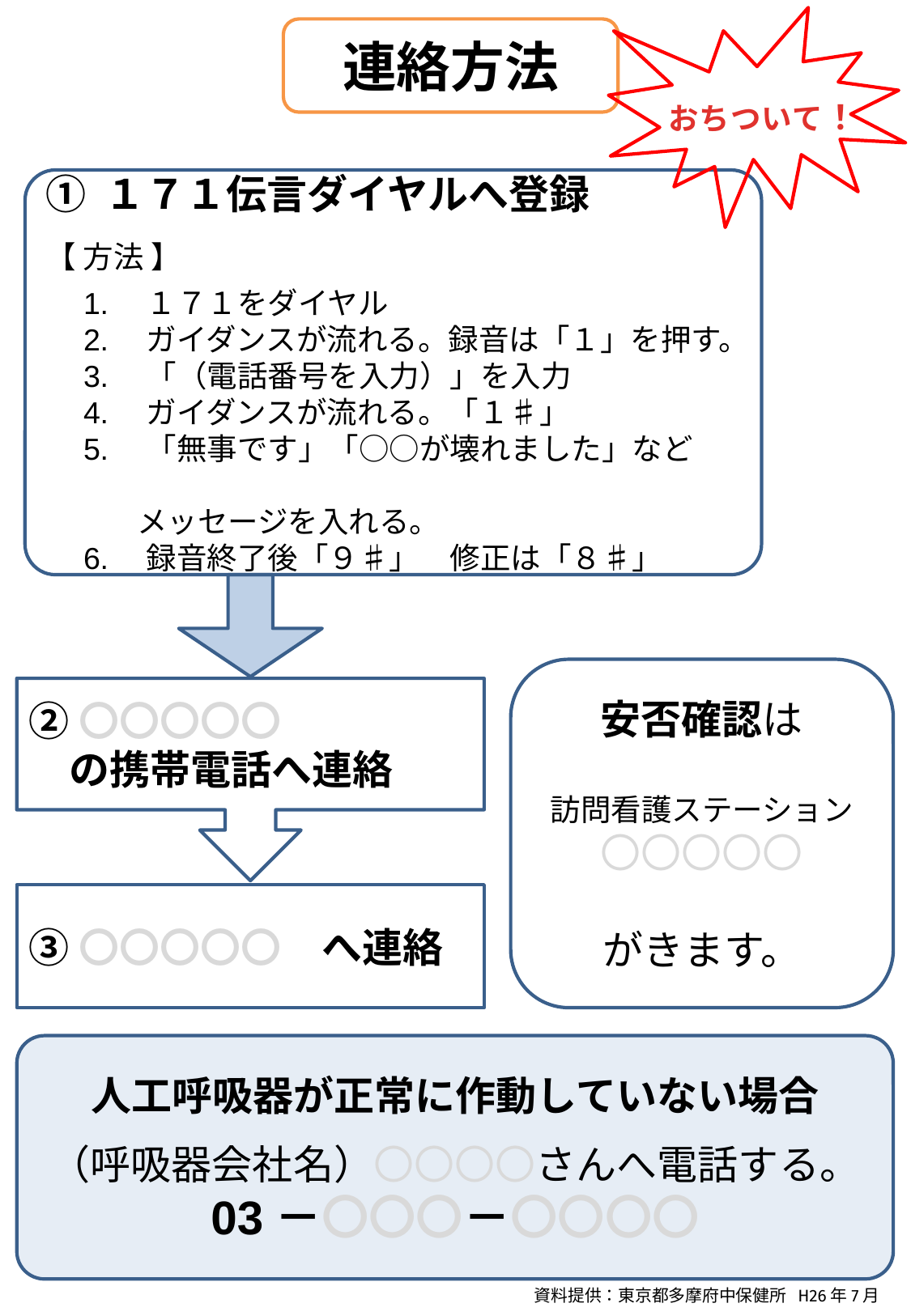

おちついて！
連絡方法
① １７１伝言ダイヤルへ登録
【 方法 】
　1.　１７１をダイヤル
　2.　ガイダンスが流れる。録音は「１」を押す。
　3.　「（電話番号を入力）」を入力
　4.　ガイダンスが流れる。「１♯」
　5.　「無事です」「○○が壊れました」など
　　　メッセージを入れる。
　6.　録音終了後「９♯」　修正は「８♯」

安否確認は

訪問看護ステーション〇〇〇〇〇

がきます。
②〇〇〇〇〇
　の携帯電話へ連絡
③〇〇〇〇〇　へ連絡
人工呼吸器が正常に作動していない場合
（呼吸器会社名）〇〇〇〇さんへ電話する。
03－〇〇〇－〇〇〇〇
資料提供：東京都多摩府中保健所  H26年7月